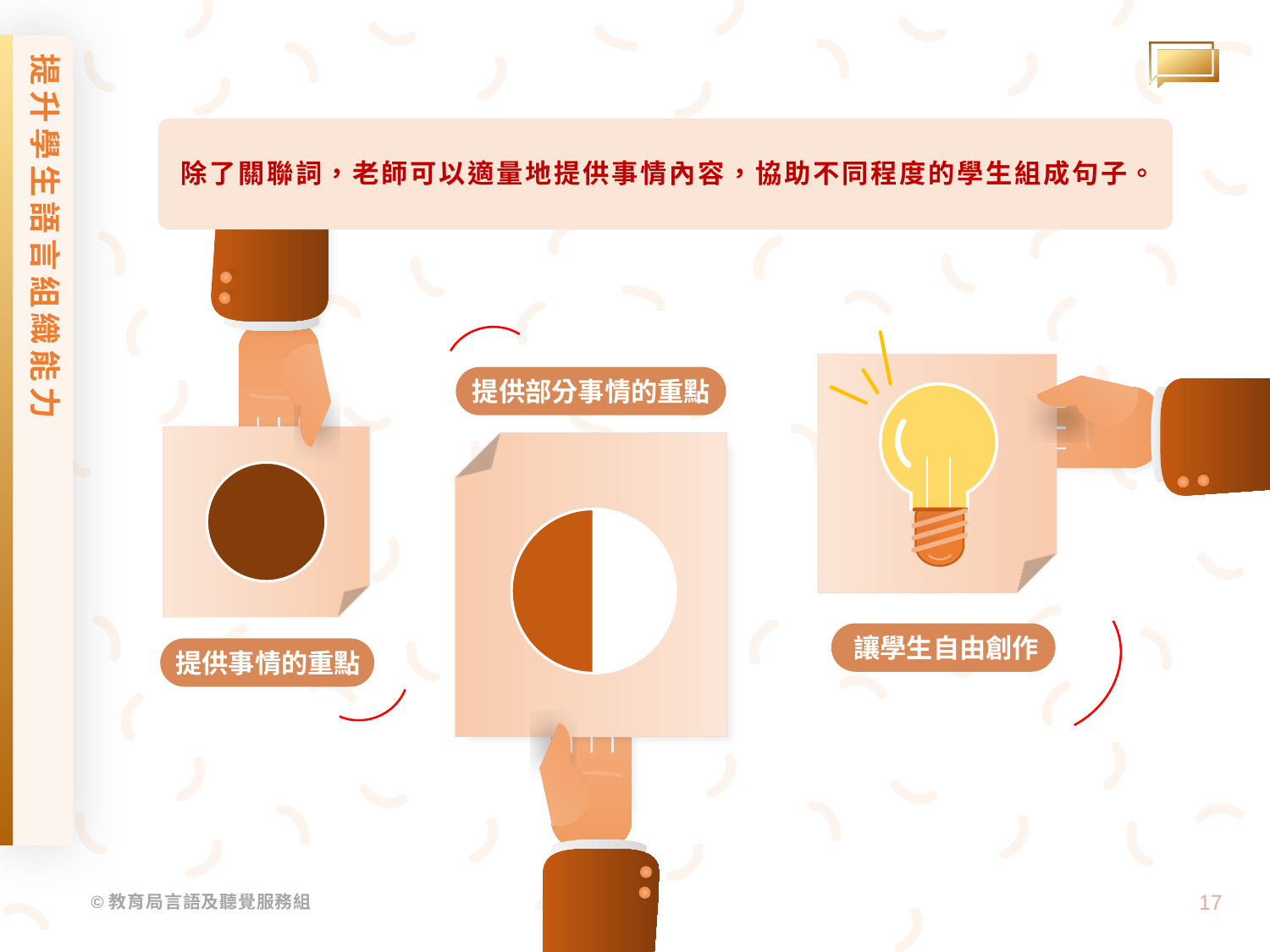

提升學生語言組織能力

除了關聯詞，老師可以適量地提供事情內容，協助不同程度的學生組成句子。

提供部分事情的重點

讓學生自由創作

提供事情的重點
17